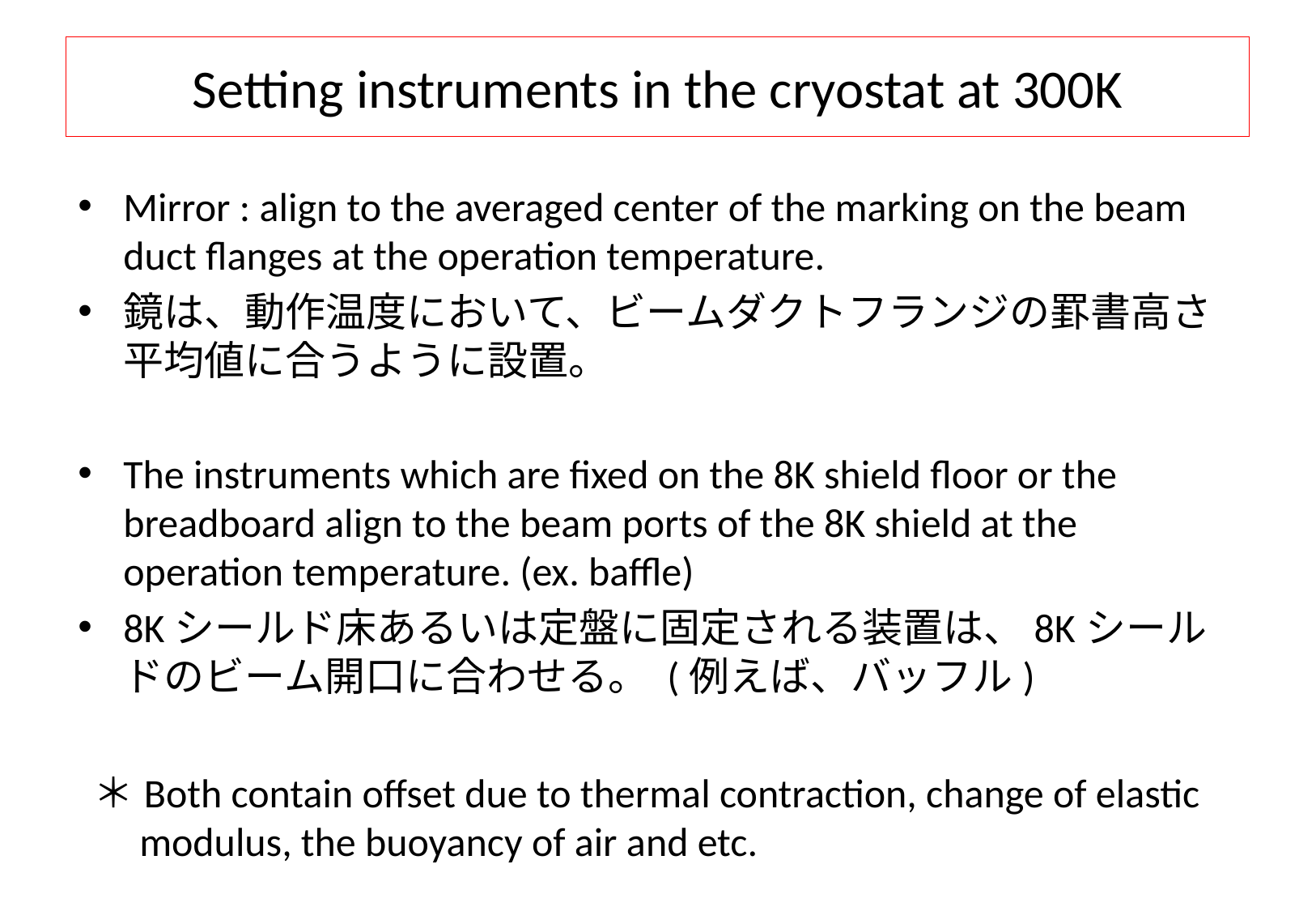

# Setting instruments in the cryostat at 300K
Mirror : align to the averaged center of the marking on the beam duct flanges at the operation temperature.
鏡は、動作温度において、ビームダクトフランジの罫書高さ平均値に合うように設置。

The instruments which are fixed on the 8K shield floor or the breadboard align to the beam ports of the 8K shield at the operation temperature. (ex. baffle)
8Kシールド床あるいは定盤に固定される装置は、8Kシールドのビーム開口に合わせる。 (例えば、バッフル)

＊Both contain offset due to thermal contraction, change of elastic
     modulus, the buoyancy of air and etc.